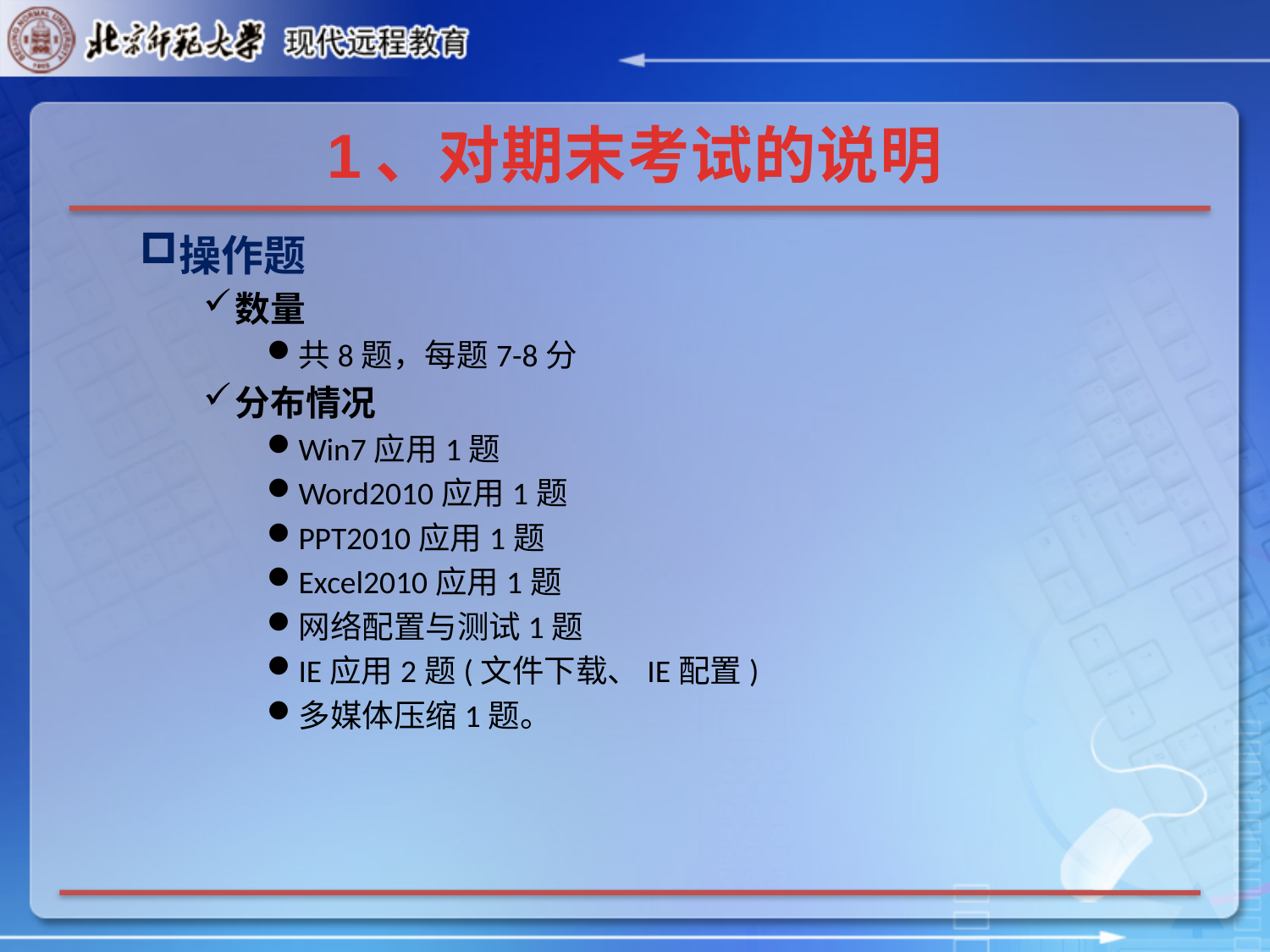

# 1、对期末考试的说明
操作题
数量
共8题，每题7-8分
分布情况
Win7应用1题
Word2010应用1题
PPT2010应用1题
Excel2010应用1题
网络配置与测试1题
IE应用2题(文件下载、IE配置)
多媒体压缩1题。